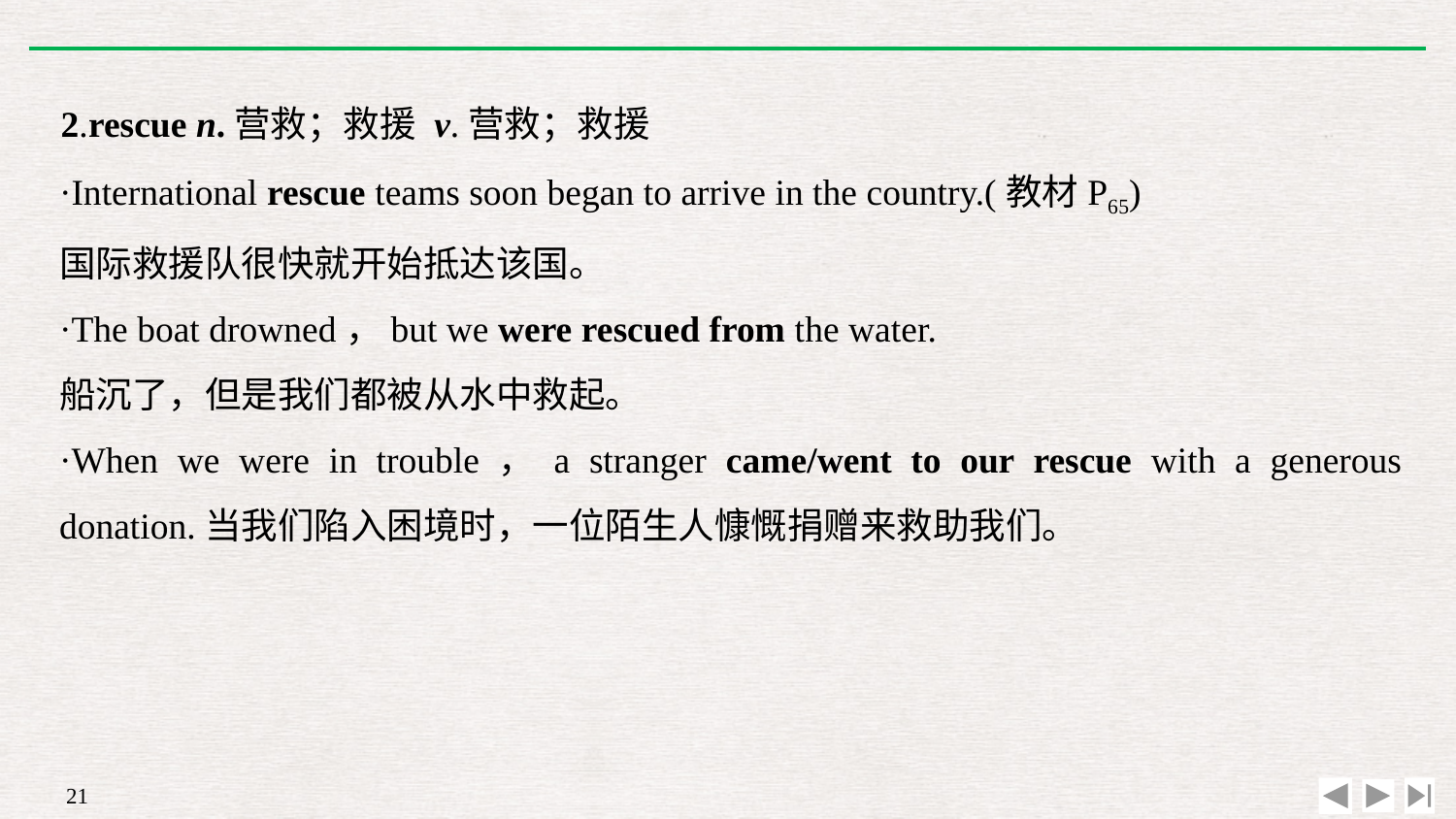

2.rescue n.营救；救援 v.营救；救援
·International rescue teams soon began to arrive in the country.(教材P65)
国际救援队很快就开始抵达该国。
·The boat drowned，but we were rescued from the water.
船沉了，但是我们都被从水中救起。
·When we were in trouble，a stranger came/went to our rescue with a generous donation.当我们陷入困境时，一位陌生人慷慨捐赠来救助我们。